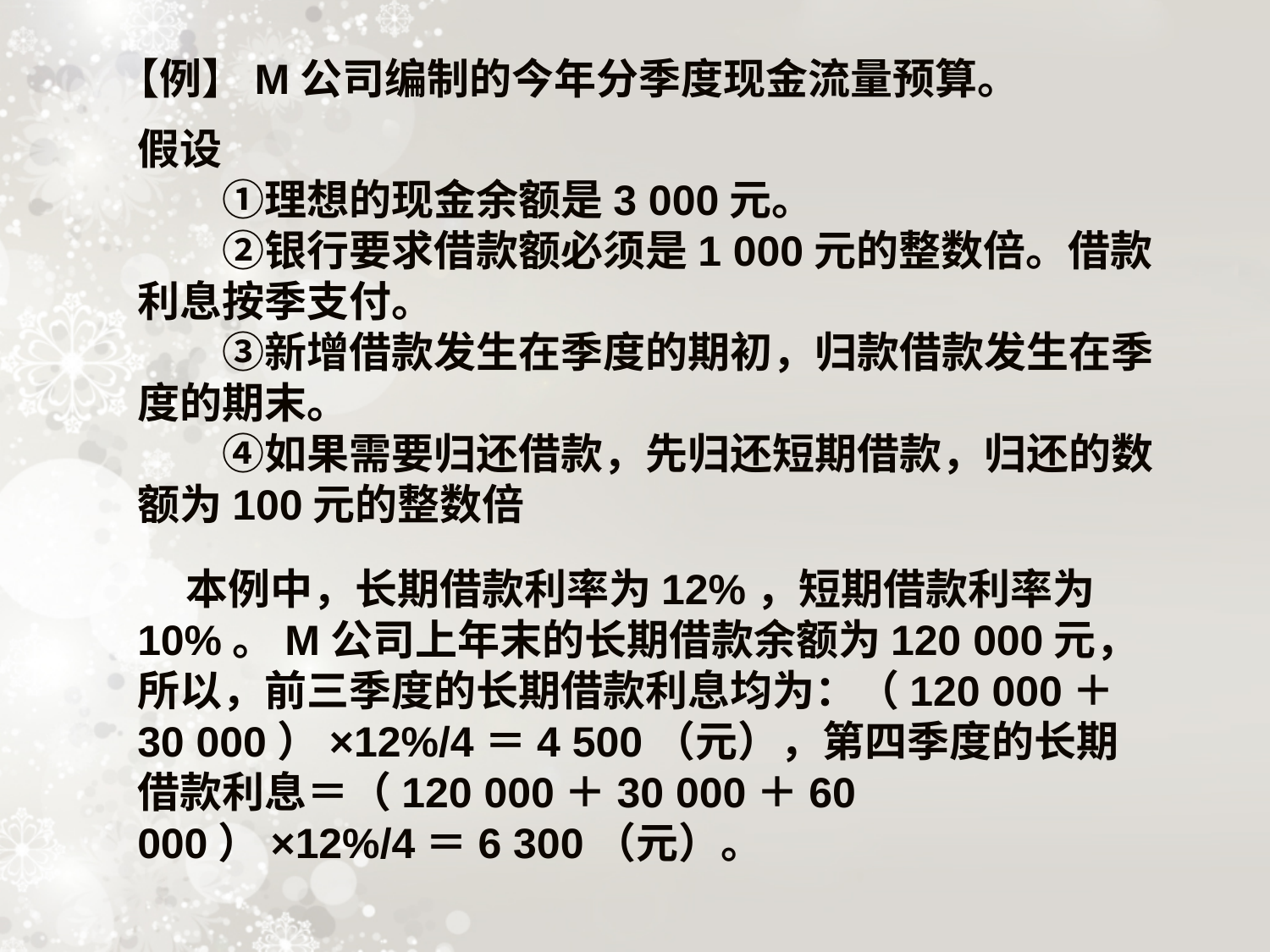

【例】M公司编制的今年分季度现金流量预算。

假设
　　①理想的现金余额是3 000元。
　　②银行要求借款额必须是1 000元的整数倍。借款利息按季支付。
　　③新增借款发生在季度的期初，归款借款发生在季度的期末。
　　④如果需要归还借款，先归还短期借款，归还的数额为100元的整数倍
    本例中，长期借款利率为12%，短期借款利率为10%。M公司上年末的长期借款余额为120 000元，所以，前三季度的长期借款利息均为：（120 000＋30 000）×12%/4＝4 500（元），第四季度的长期借款利息＝（120 000＋30 000＋60 000）×12%/4＝6 300（元）。